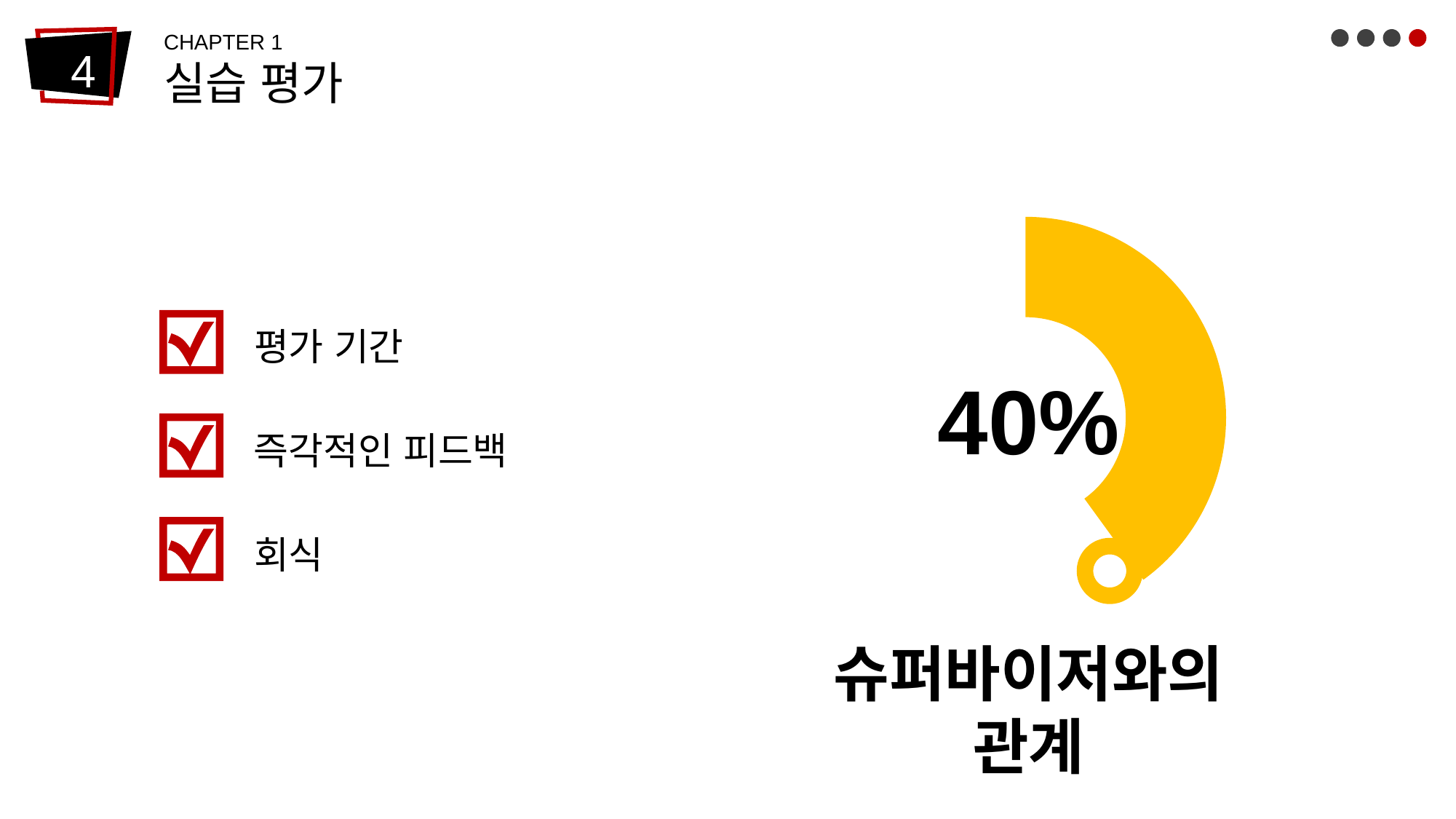

CHAPTER 1
실습 평가

4

1

### Chart

| Category | Sales |
|---|---|
| 1st Qtr | 30.0 |
| 2nd Qtr | 45.0 |
40%

슈퍼바이저와의 관계

평가 기간

즉각적인 피드백

회식